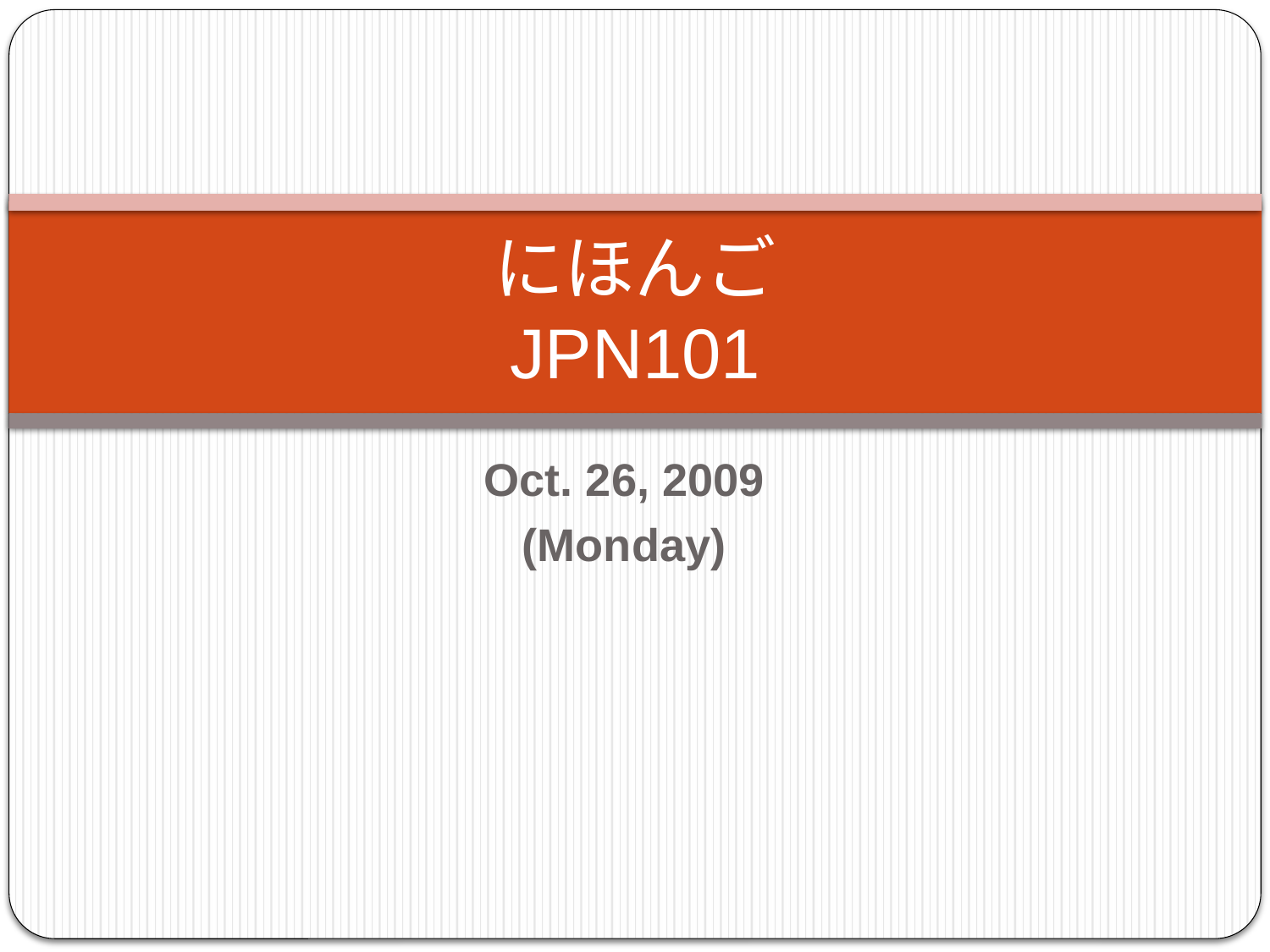

# にほんご JPN101
Oct. 26, 2009
(Monday)